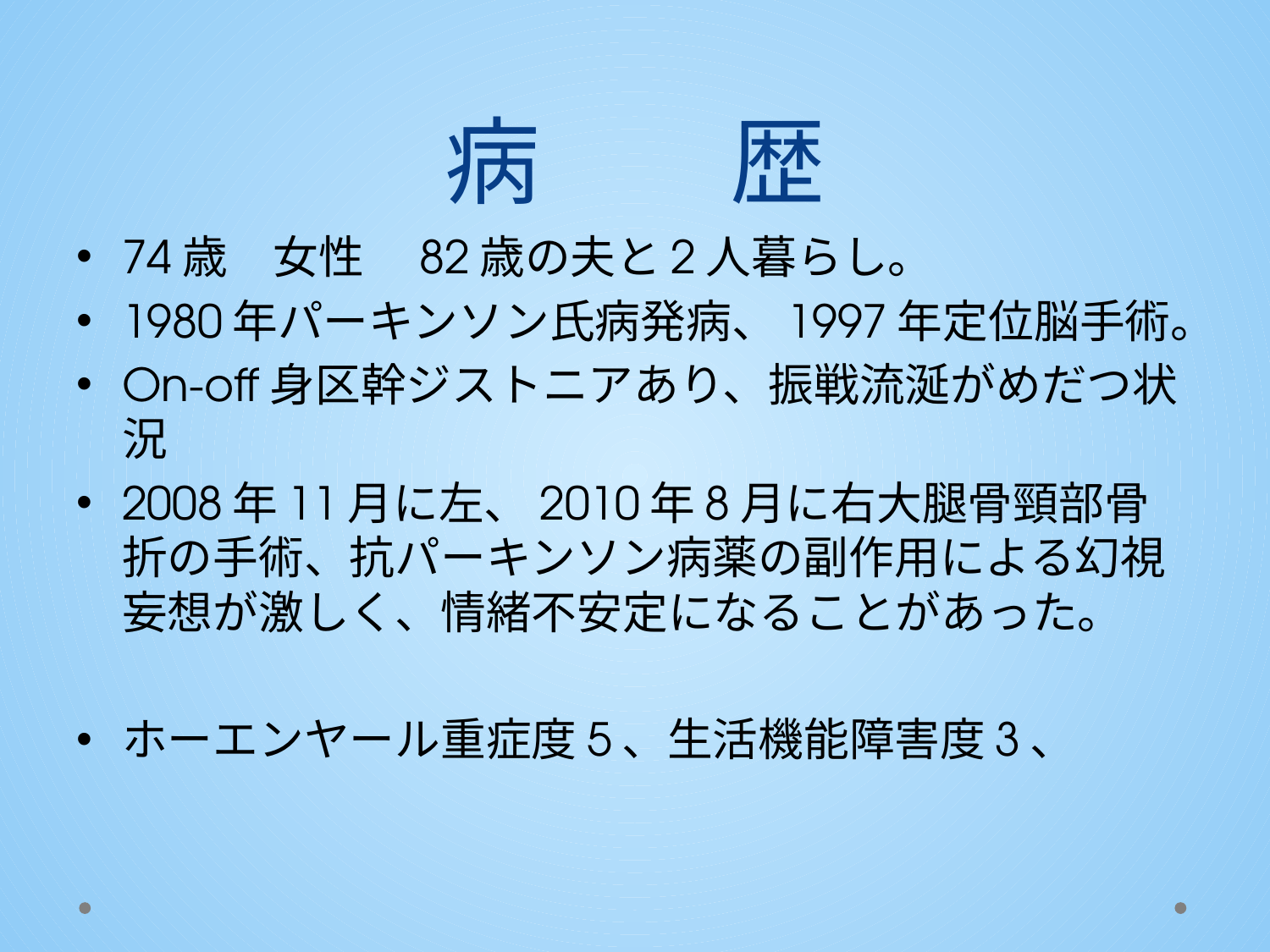

# 病　　歴
74歳　女性　82歳の夫と2人暮らし。
1980年パーキンソン氏病発病、1997年定位脳手術。
On-off身区幹ジストニアあり、振戦流涎がめだつ状況
2008年11月に左、2010年8月に右大腿骨頸部骨折の手術、抗パーキンソン病薬の副作用による幻視妄想が激しく、情緒不安定になることがあった。

ホーエンヤール重症度5、生活機能障害度3、